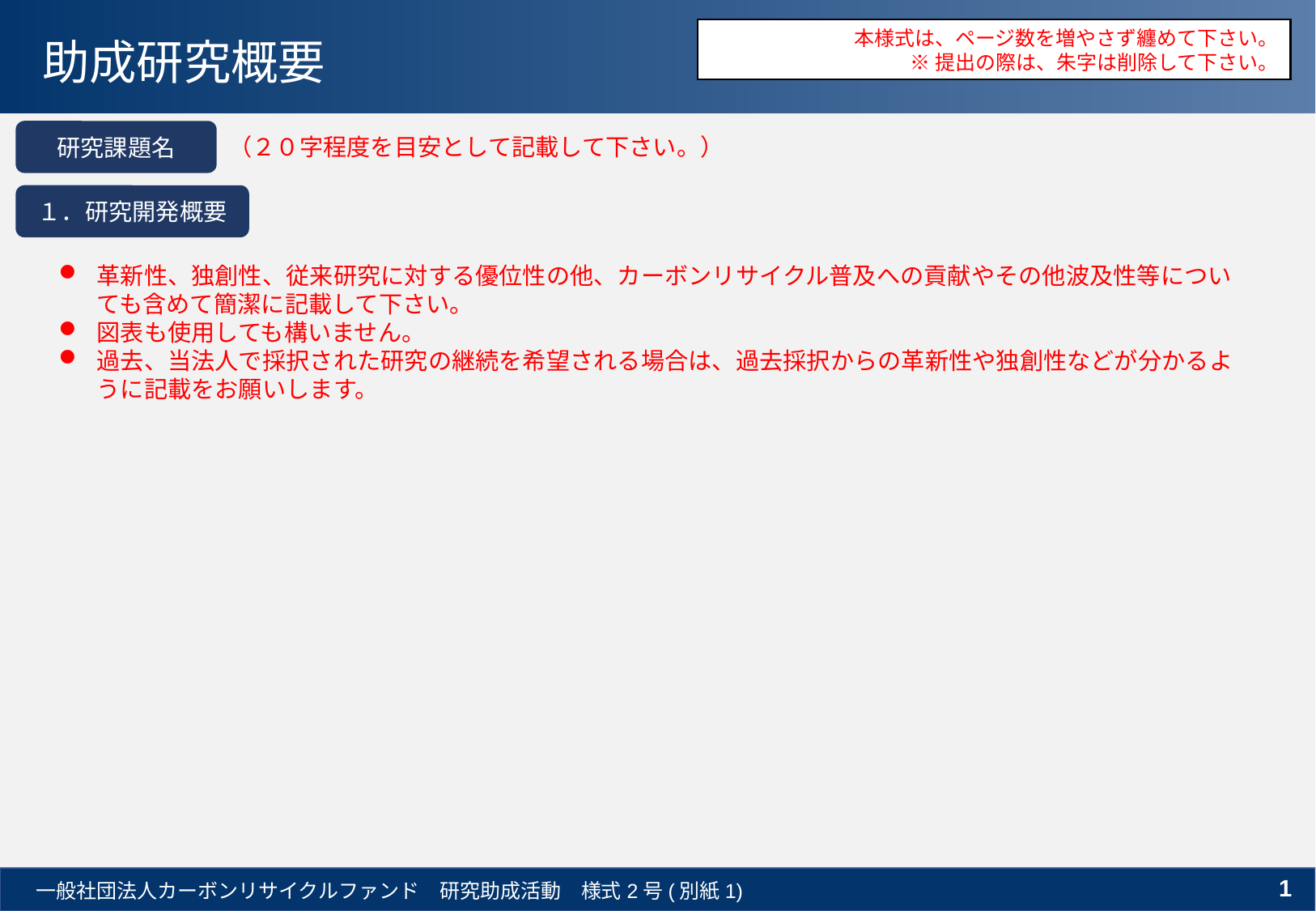

# 助成研究概要
本様式は、ページ数を増やさず纏めて下さい。
※提出の際は、朱字は削除して下さい。
研究課題名
（２０字程度を目安として記載して下さい。）
１．研究開発概要
革新性、独創性、従来研究に対する優位性の他、カーボンリサイクル普及への貢献やその他波及性等についても含めて簡潔に記載して下さい。
図表も使用しても構いません。
過去、当法人で採択された研究の継続を希望される場合は、過去採択からの革新性や独創性などが分かるように記載をお願いします。
1